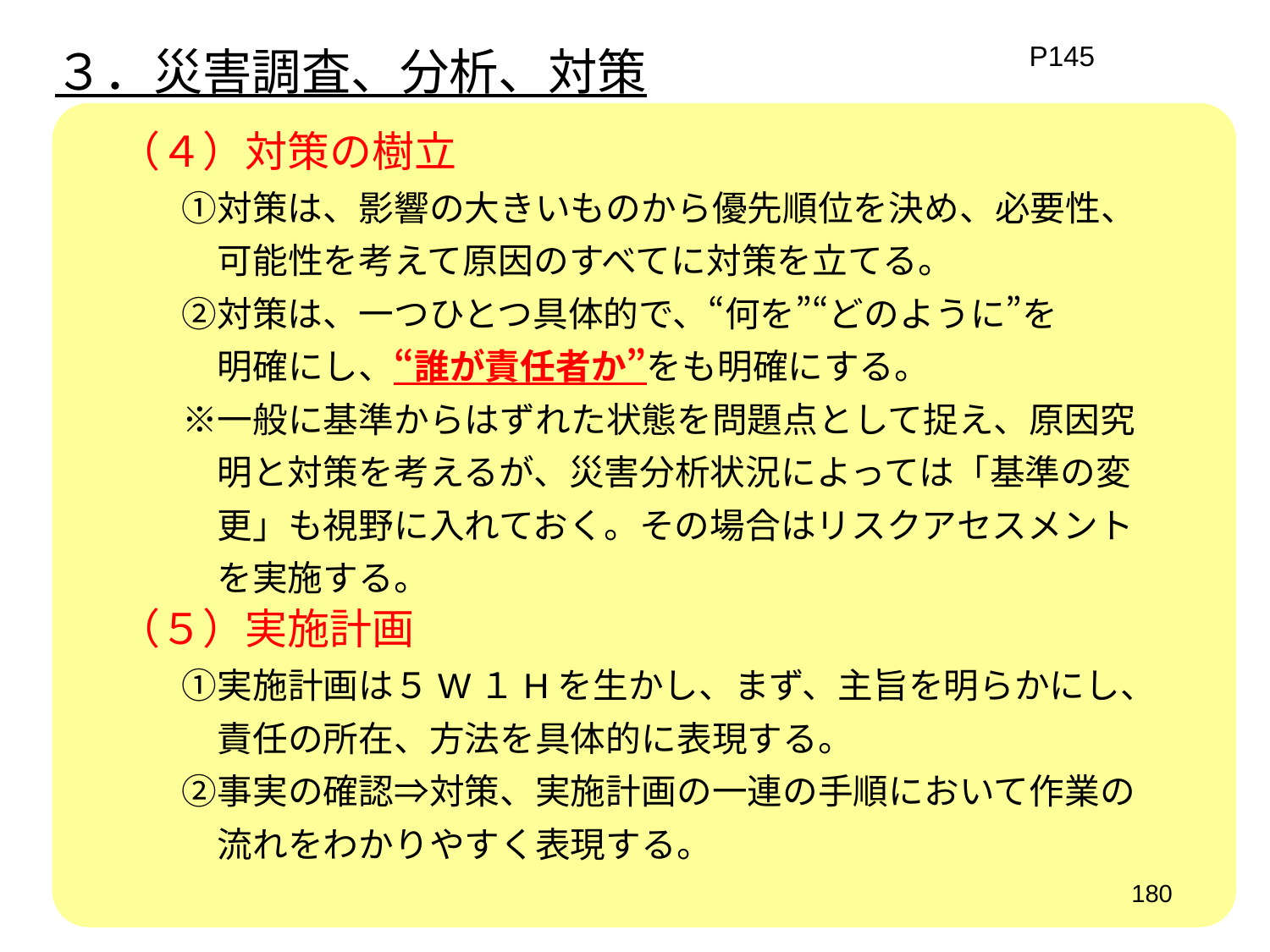

３．災害調査、分析、対策
P145
　（４）対策の樹立
　　　①対策は、影響の大きいものから優先順位を決め、必要性、
　　　　可能性を考えて原因のすべてに対策を立てる。
　　　②対策は、一つひとつ具体的で、“何を”“どのように”を
　　　　明確にし、“誰が責任者か”をも明確にする。
　　　※一般に基準からはずれた状態を問題点として捉え、原因究
　　　　明と対策を考えるが、災害分析状況によっては「基準の変
　　　　更」も視野に入れておく。その場合はリスクアセスメント
　　　　を実施する。
　（５）実施計画
　　　①実施計画は５W１Hを生かし、まず、主旨を明らかにし、
　　　　責任の所在、方法を具体的に表現する。
　　　②事実の確認⇒対策、実施計画の一連の手順において作業の
　　　　流れをわかりやすく表現する。

180